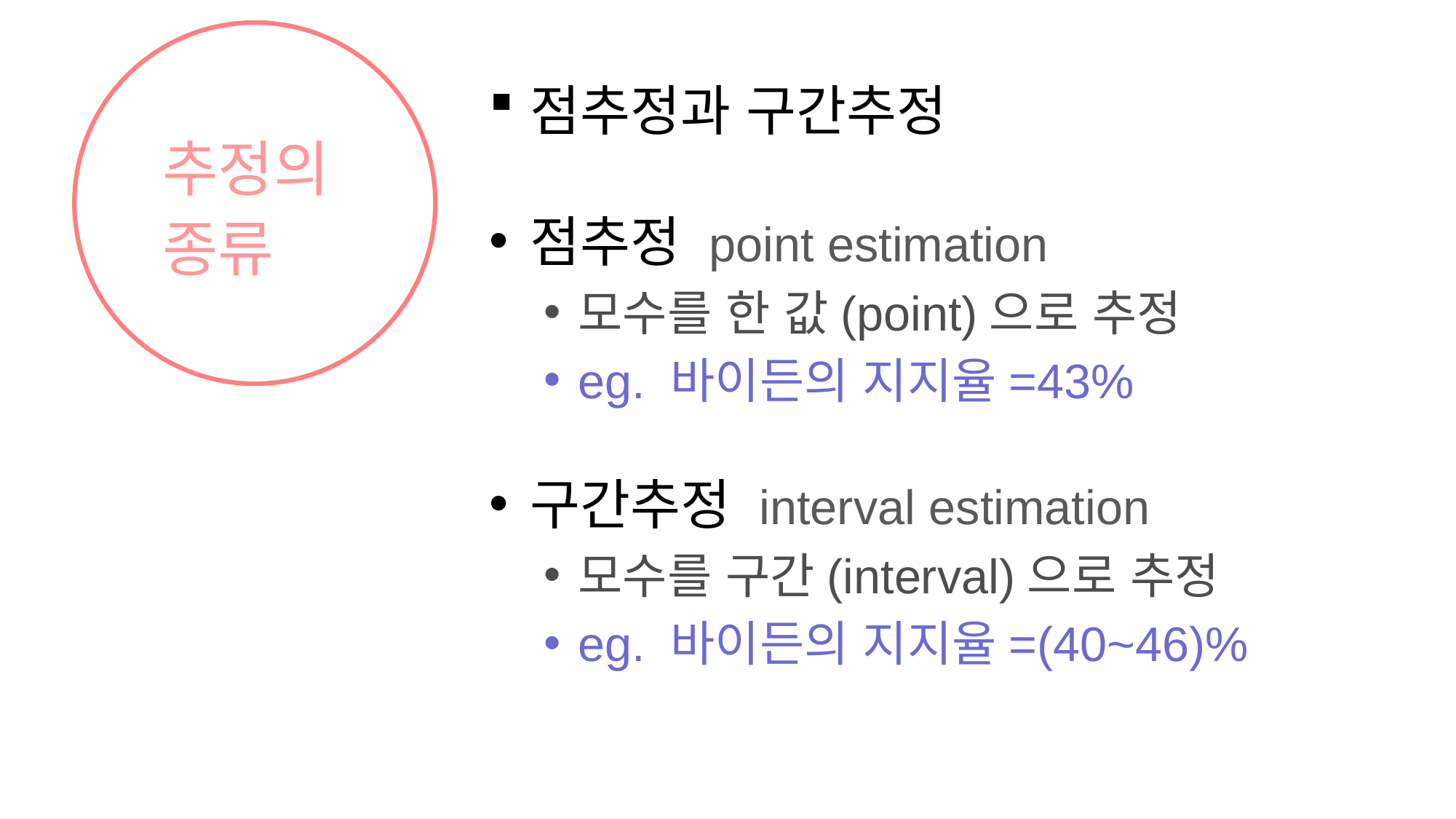

# 추정의 종류
점추정과 구간추정

점추정 point estimation
모수를 한 값(point)으로 추정
eg. 바이든의 지지율=43%

구간추정 interval estimation
모수를 구간(interval)으로 추정
eg. 바이든의 지지율=(40~46)%